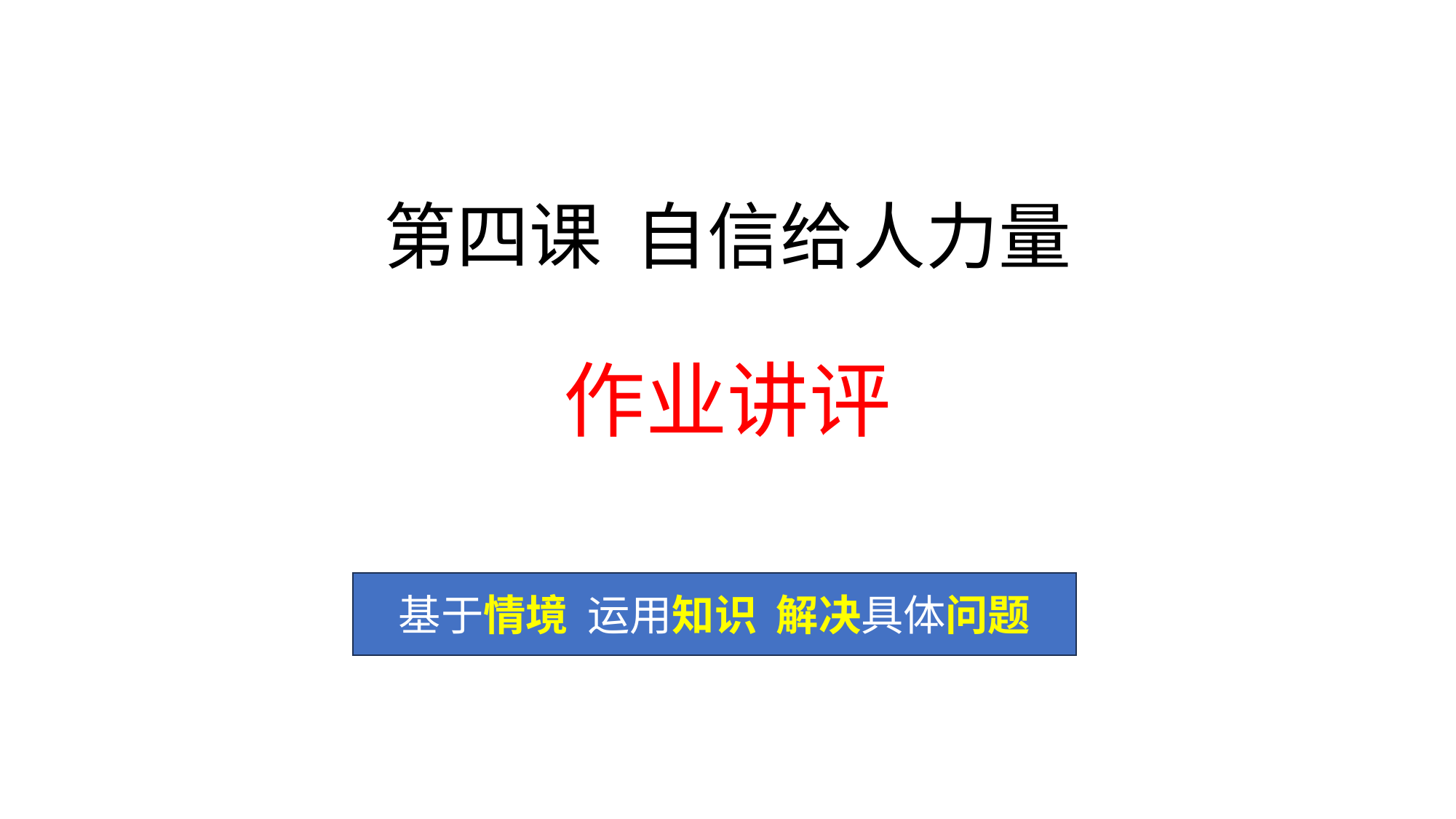

# 第四课  自信给人力量
作业讲评
基于情境  运用知识  解决具体问题